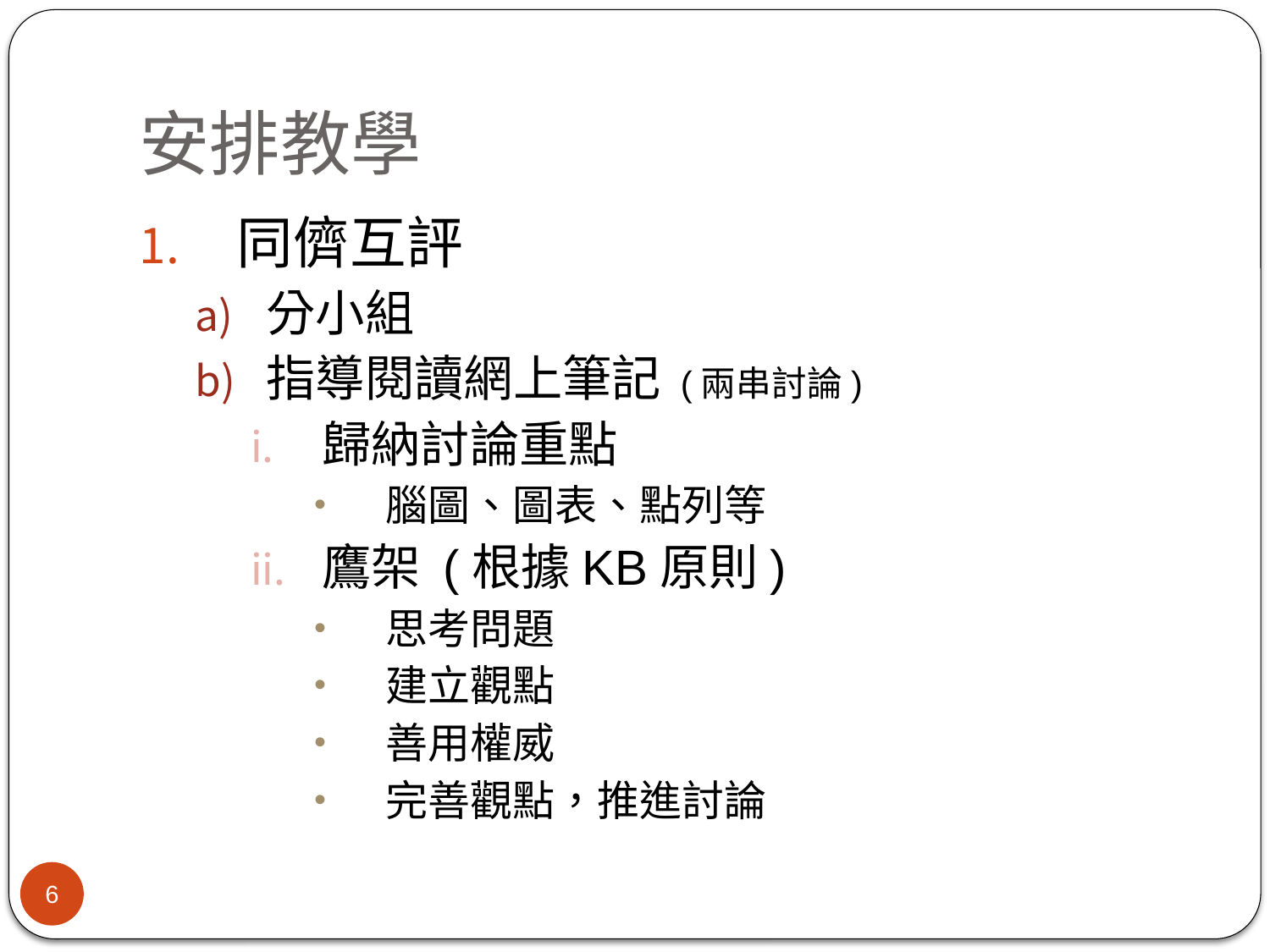

# 安排教學
 同儕互評
分小組
指導閱讀網上筆記 (兩串討論)
歸納討論重點
腦圖、圖表、點列等
鷹架 (根據KB原則)
思考問題
建立觀點
善用權威
完善觀點，推進討論

6